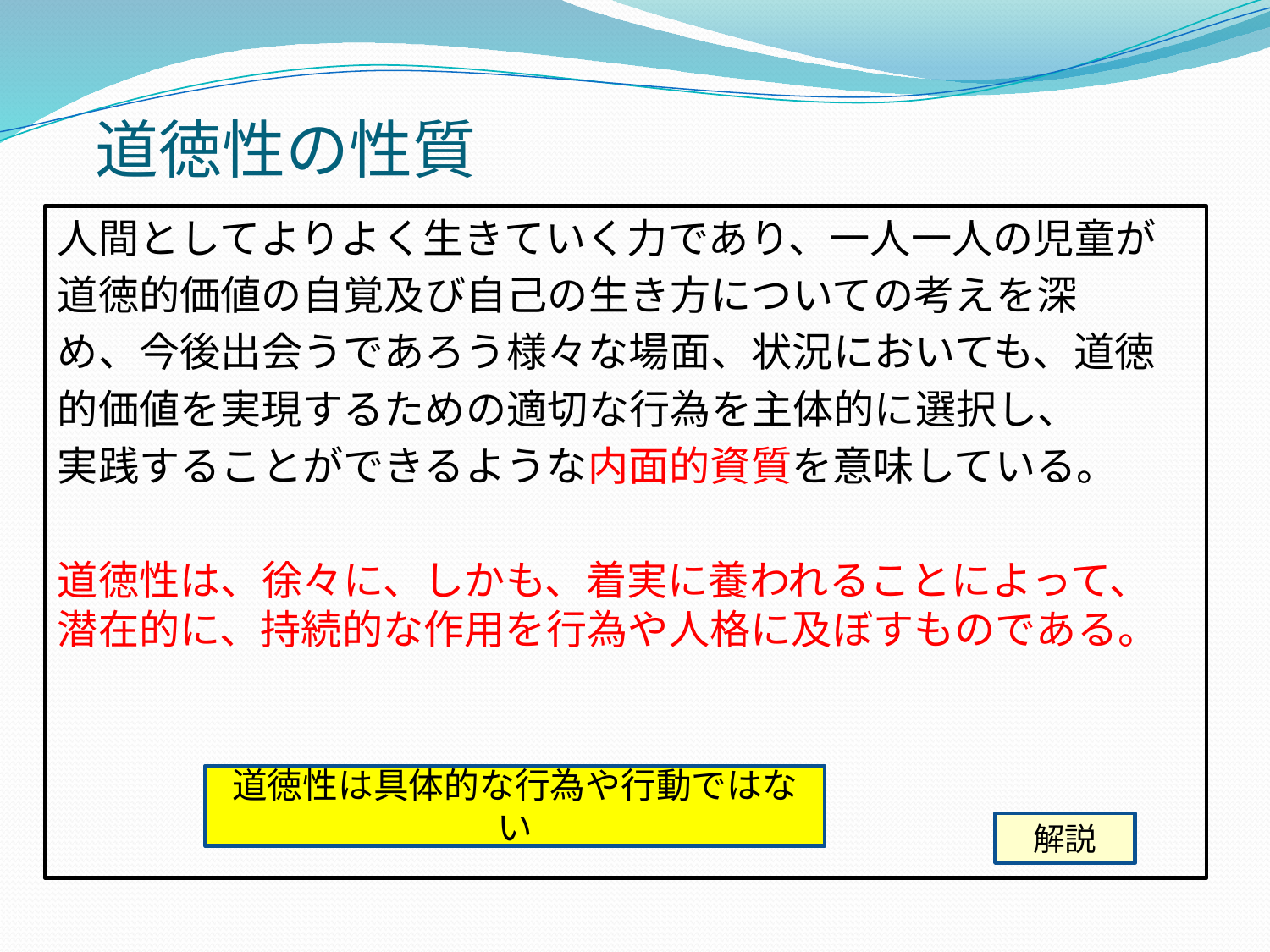

# 道徳性の性質
人間としてよりよく生きていく力であり、一人一人の児童が
道徳的価値の自覚及び自己の生き方についての考えを深
め、今後出会うであろう様々な場面、状況においても、道徳
的価値を実現するための適切な行為を主体的に選択し、
実践することができるような内面的資質を意味している。

道徳性は、徐々に、しかも、着実に養われることによって、
潜在的に、持続的な作用を行為や人格に及ぼすものである。
道徳性は具体的な行為や行動ではない
解説